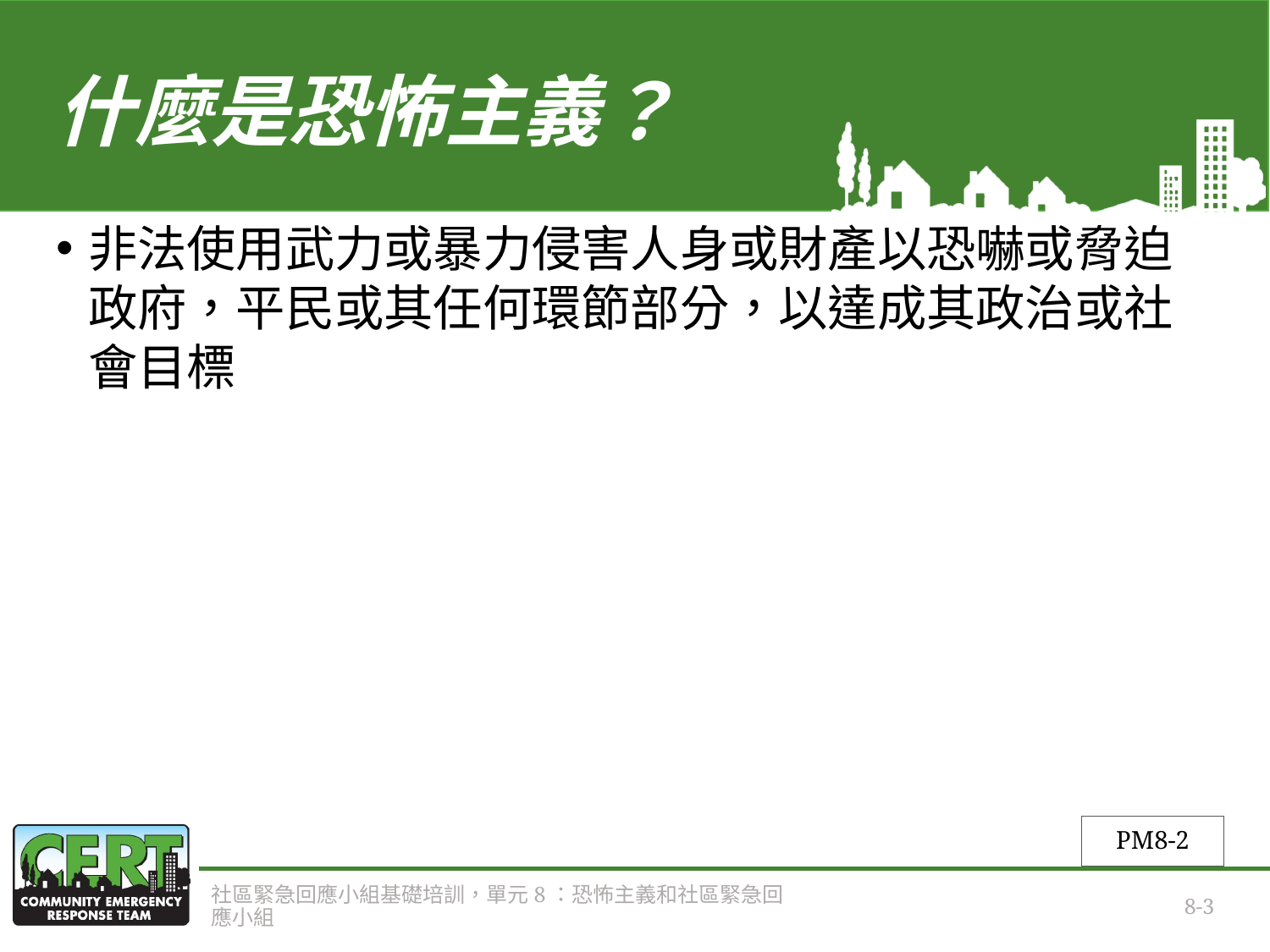

# 什麼是恐怖主義？
非法使用武力或暴力侵害人身或財產以恐嚇或脅迫政府，平民或其任何環節部分，以達成其政治或社會目標
PM8-2
社區緊急回應小組基礎培訓，單元8：恐怖主義和社區緊急回應小組
8-3